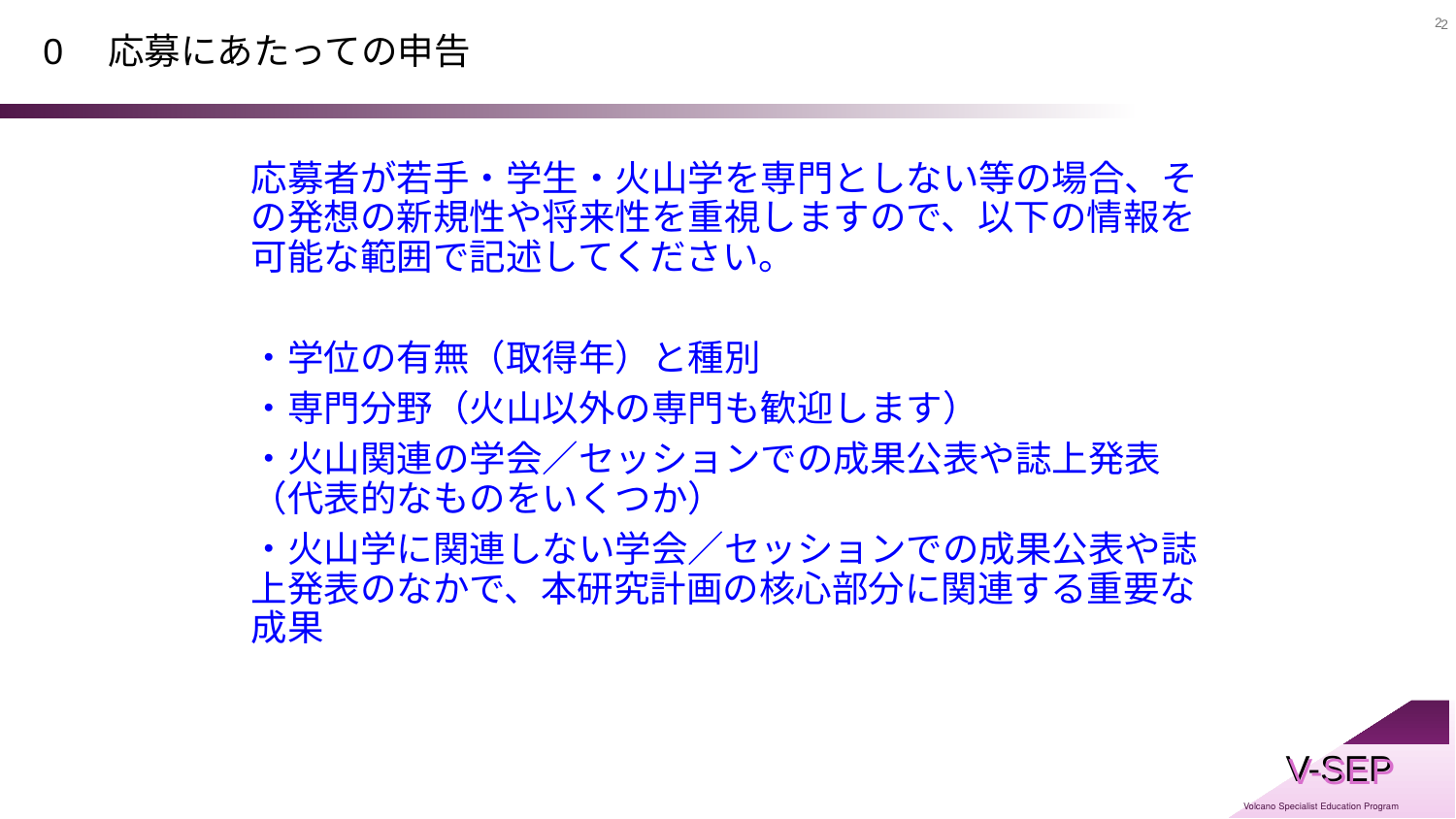

2
# 0　応募にあたっての申告
応募者が若手・学生・火山学を専門としない等の場合、その発想の新規性や将来性を重視しますので、以下の情報を可能な範囲で記述してください。

・学位の有無（取得年）と種別
・専門分野（火山以外の専門も歓迎します）
・火山関連の学会／セッションでの成果公表や誌上発表（代表的なものをいくつか）
・火山学に関連しない学会／セッションでの成果公表や誌上発表のなかで、本研究計画の核心部分に関連する重要な成果